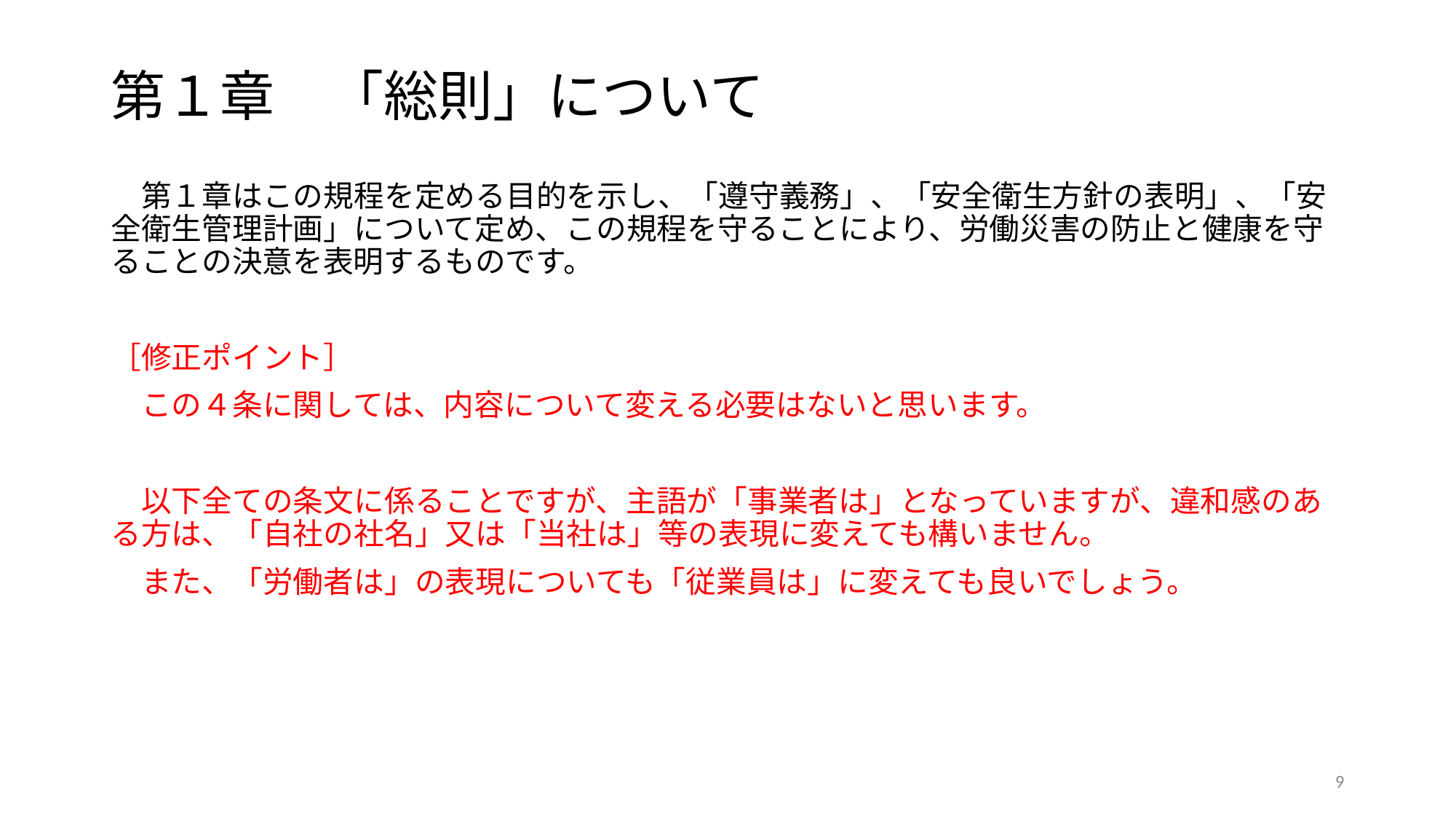

# 第１章　「総則」について
　第１章はこの規程を定める目的を示し、「遵守義務」、「安全衛生方針の表明」、「安全衛生管理計画」について定め、この規程を守ることにより、労働災害の防止と健康を守ることの決意を表明するものです。

［修正ポイント］
　この４条に関しては、内容について変える必要はないと思います。

　以下全ての条文に係ることですが、主語が「事業者は」となっていますが、違和感のある方は、「自社の社名」又は「当社は」等の表現に変えても構いません。
　また、「労働者は」の表現についても「従業員は」に変えても良いでしょう。
9